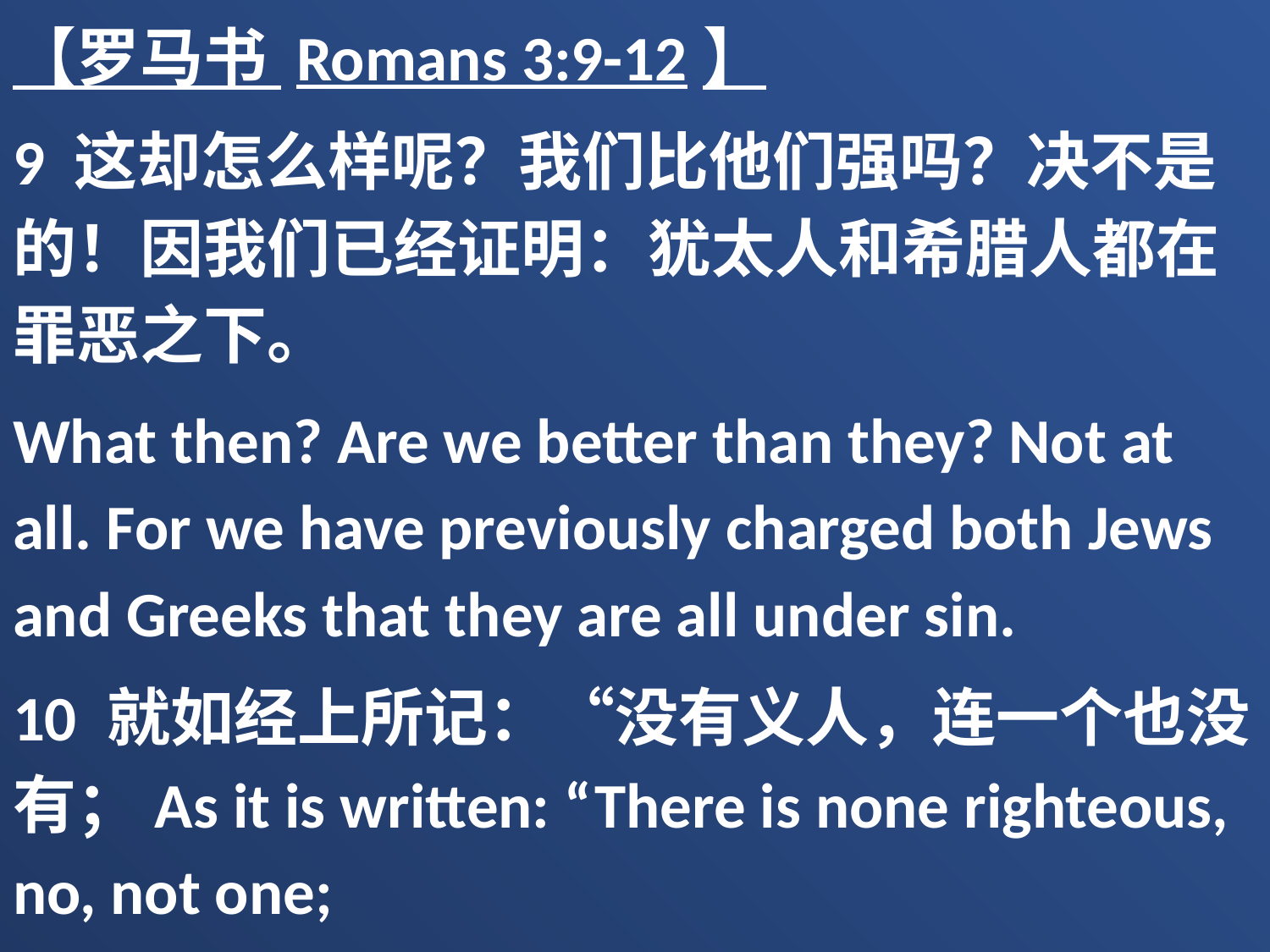

【罗马书 Romans 3:9-12】
9 这却怎么样呢？我们比他们强吗？决不是的！因我们已经证明：犹太人和希腊人都在罪恶之下。
What then? Are we better than they? Not at all. For we have previously charged both Jews and Greeks that they are all under sin.
10 就如经上所记：“没有义人，连一个也没有；As it is written: “There is none righteous, no, not one;